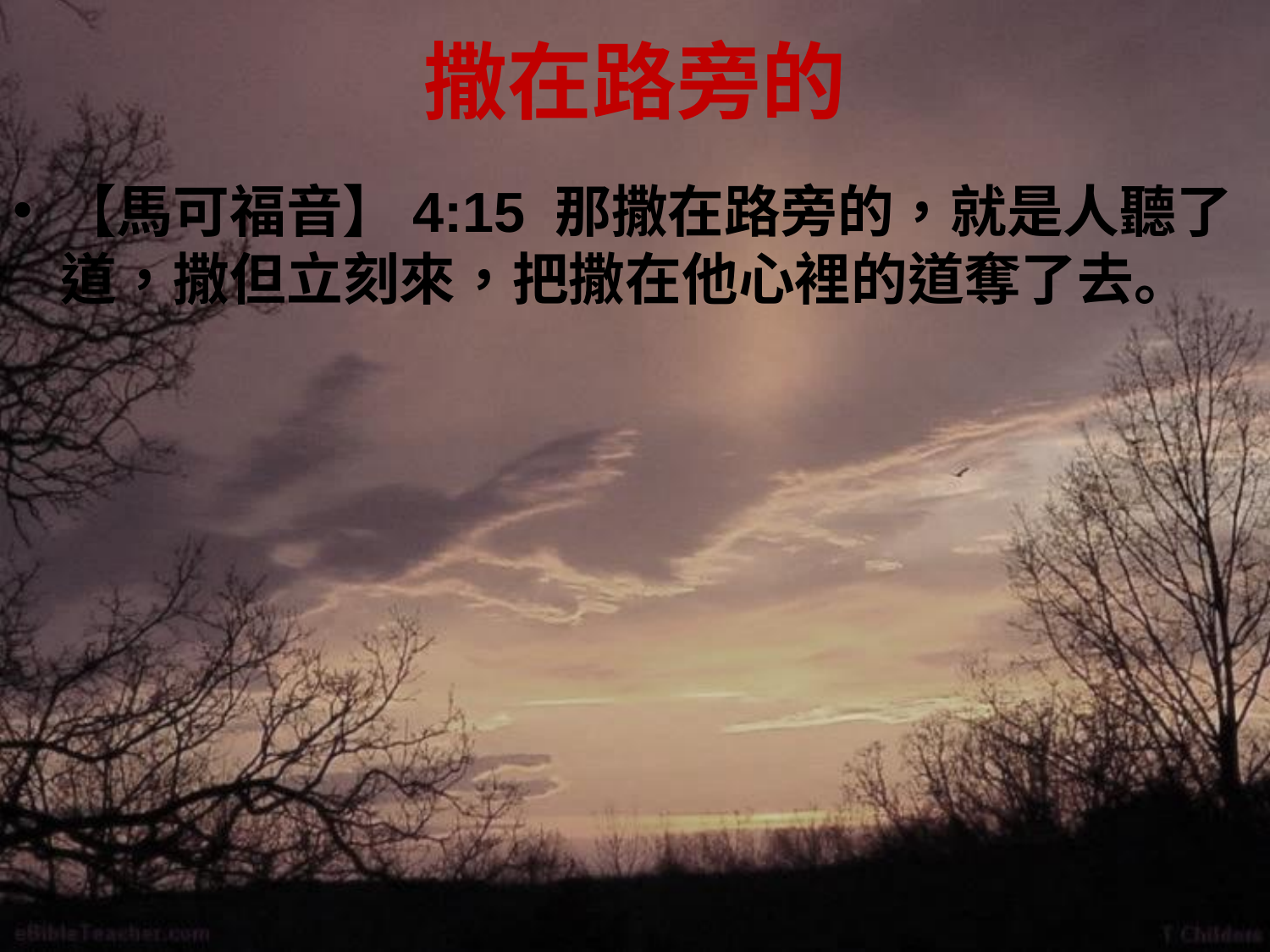

# 撒在路旁的
【馬可福音】4:15 那撒在路旁的，就是人聽了道，撒但立刻來，把撒在他心裡的道奪了去。